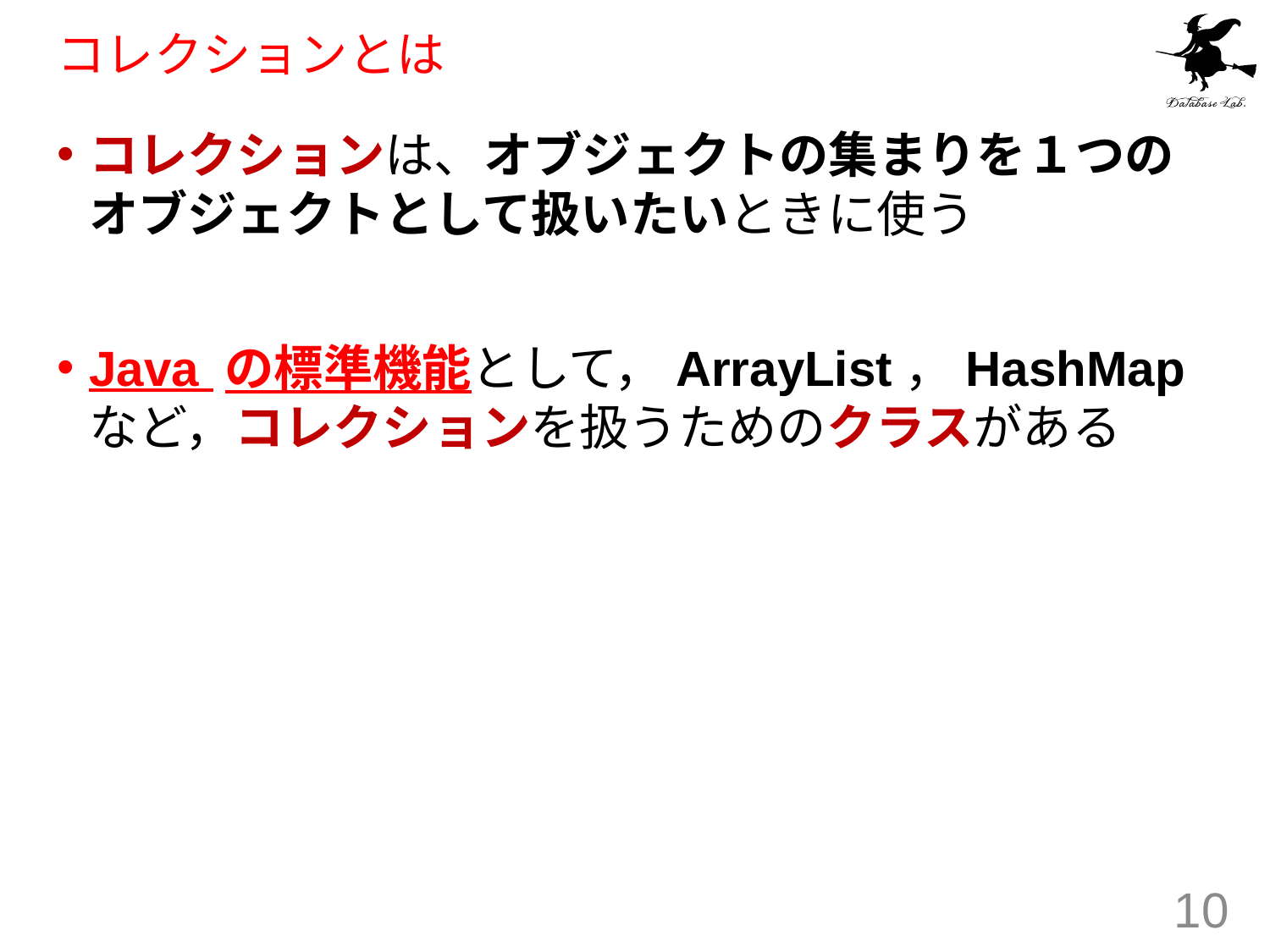

# コレクションとは
コレクションは、オブジェクトの集まりを１つのオブジェクトとして扱いたいときに使う

Java の標準機能として，ArrayList，HashMap など，コレクションを扱うためのクラスがある

10